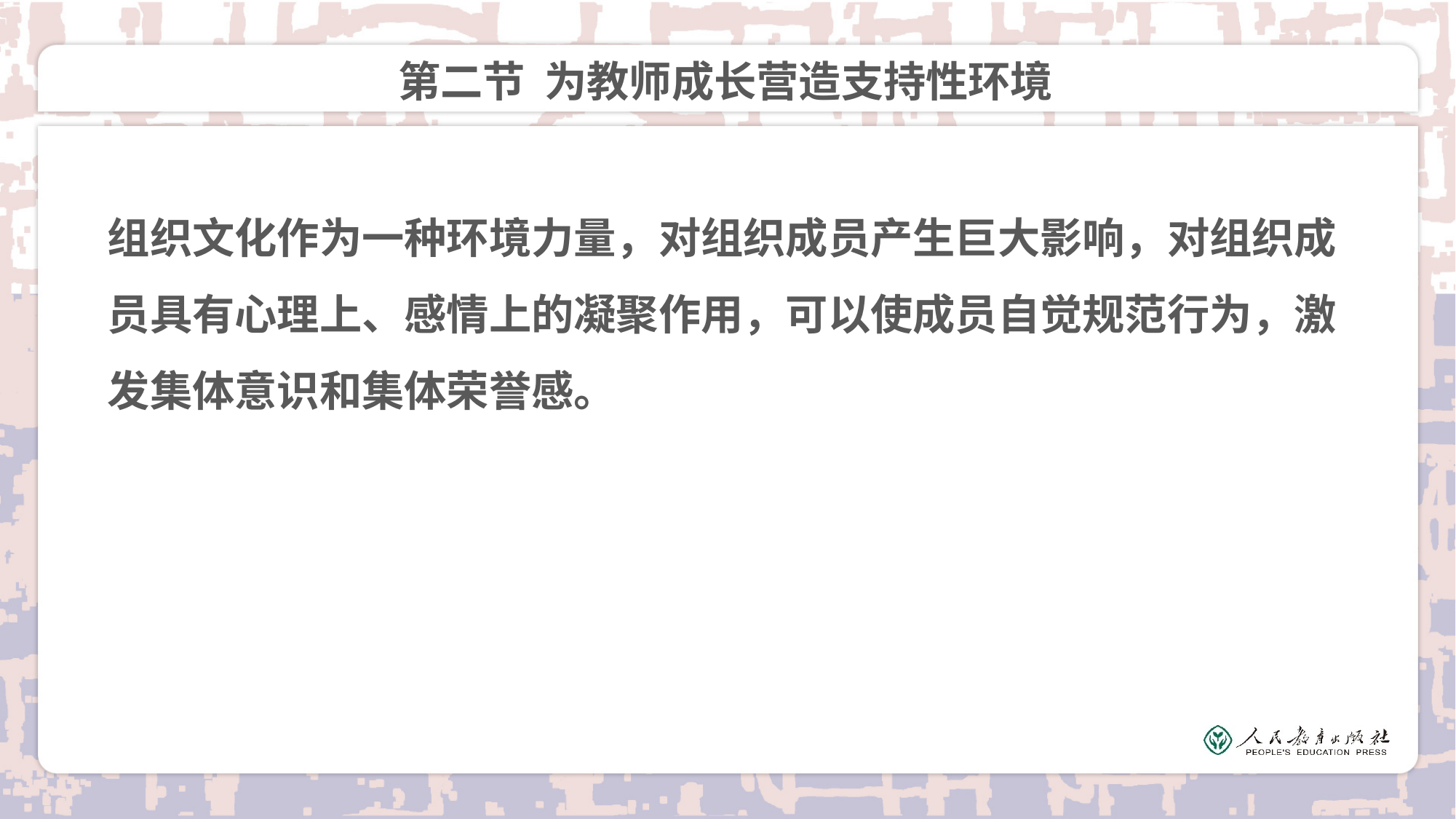

# 第二节  为教师成长营造支持性环境
组织文化作为一种环境力量，对组织成员产生巨大影响，对组织成员具有心理上、感情上的凝聚作用，可以使成员自觉规范行为，激发集体意识和集体荣誉感。